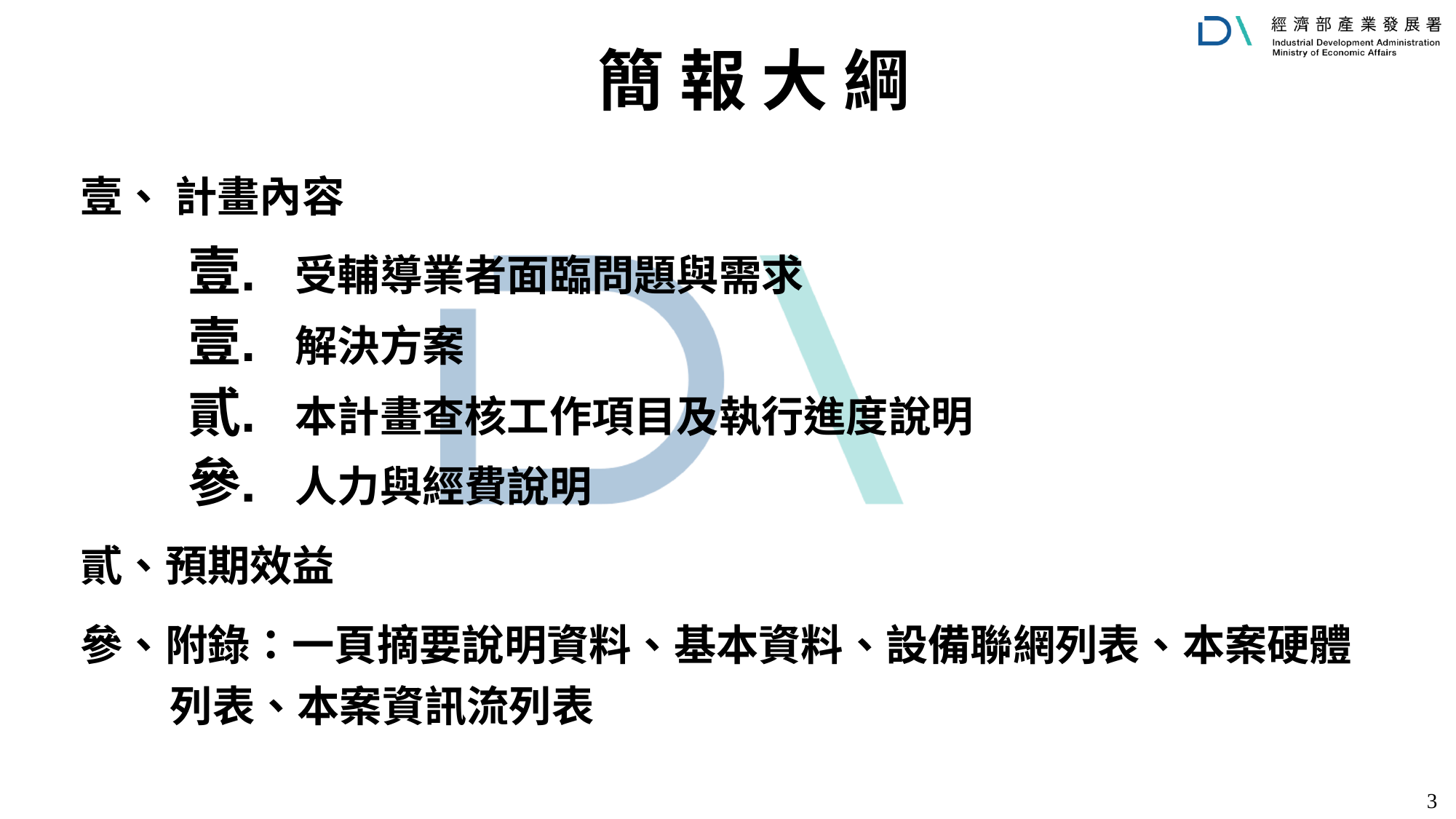

簡 報 大 綱
壹、 計畫內容
受輔導業者面臨問題與需求
解決方案
本計畫查核工作項目及執行進度說明
人力與經費說明
貳、預期效益
參、附錄：一頁摘要說明資料、基本資料、設備聯網列表、本案硬體列表、本案資訊流列表
3